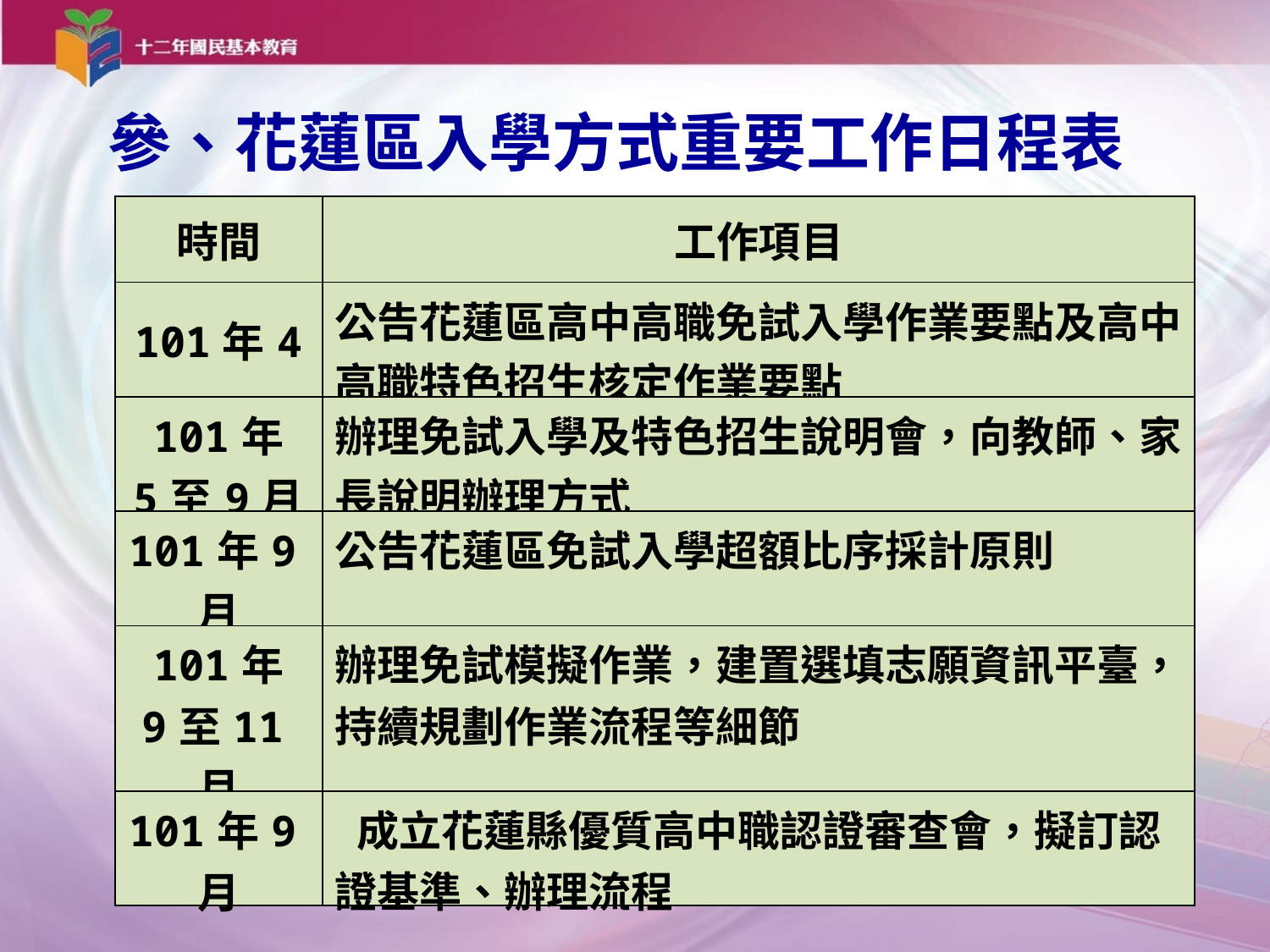

參、花蓮區入學方式重要工作日程表
| 時間 | 工作項目 |
| --- | --- |
| 101年4 | 公告花蓮區高中高職免試入學作業要點及高中高職特色招生核定作業要點 |
| 101年 5至9月 | 辦理免試入學及特色招生說明會，向教師、家長說明辦理方式 |
| 101年9月 | 公告花蓮區免試入學超額比序採計原則 |
| 101年 9至11月 | 辦理免試模擬作業，建置選填志願資訊平臺，持續規劃作業流程等細節 |
| 101年9月 | 成立花蓮縣優質高中職認證審查會，擬訂認證基準、辦理流程 |